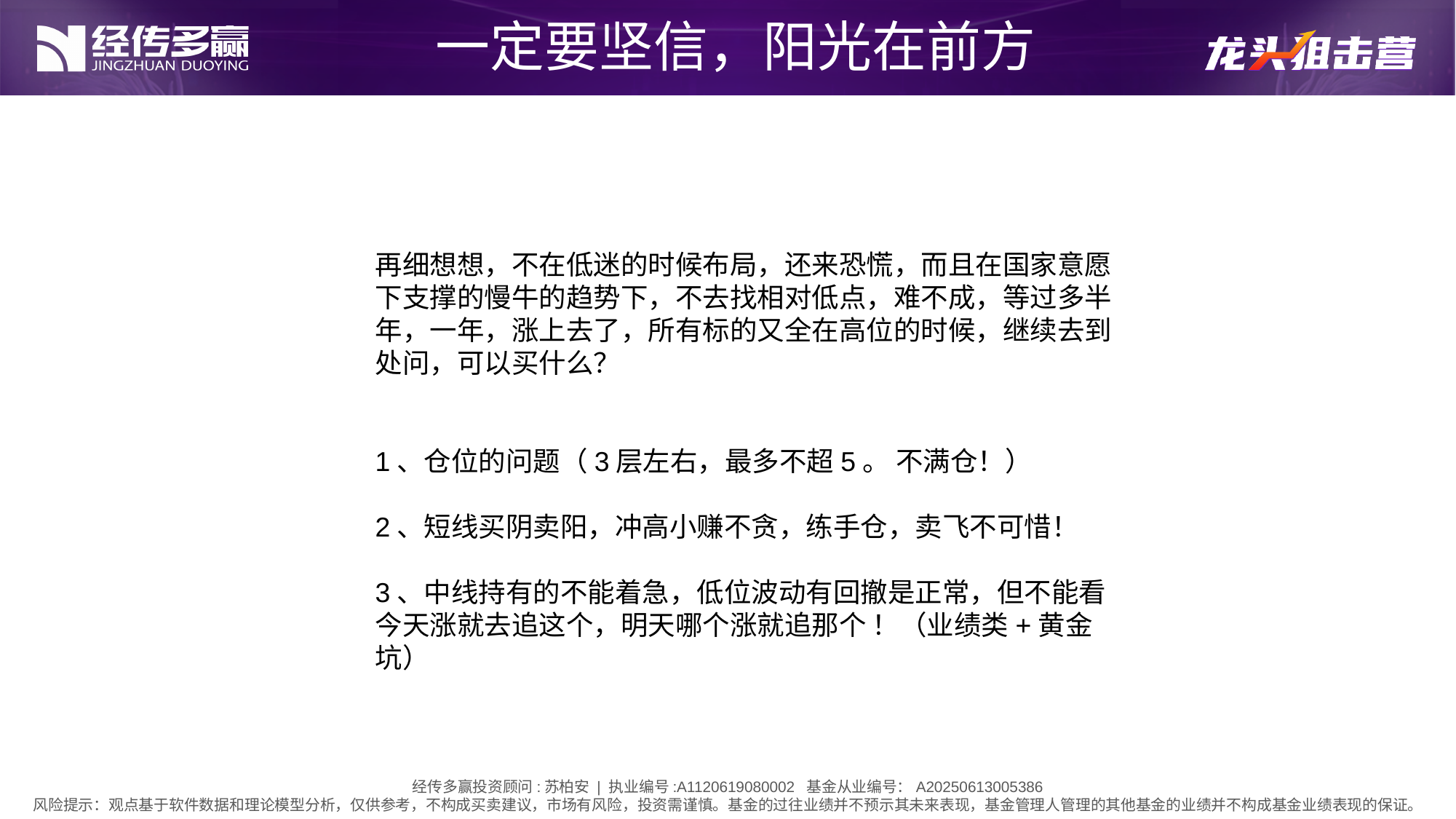

一定要坚信，阳光在前方

再细想想，不在低迷的时候布局，还来恐慌，而且在国家意愿下支撑的慢牛的趋势下，不去找相对低点，难不成，等过多半年，一年，涨上去了，所有标的又全在高位的时候，继续去到处问，可以买什么？

1、仓位的问题（3层左右，最多不超5。 不满仓！）

2、短线买阴卖阳，冲高小赚不贪，练手仓，卖飞不可惜！

3、中线持有的不能着急，低位波动有回撤是正常，但不能看今天涨就去追这个，明天哪个涨就追那个 ！（业绩类+黄金坑）